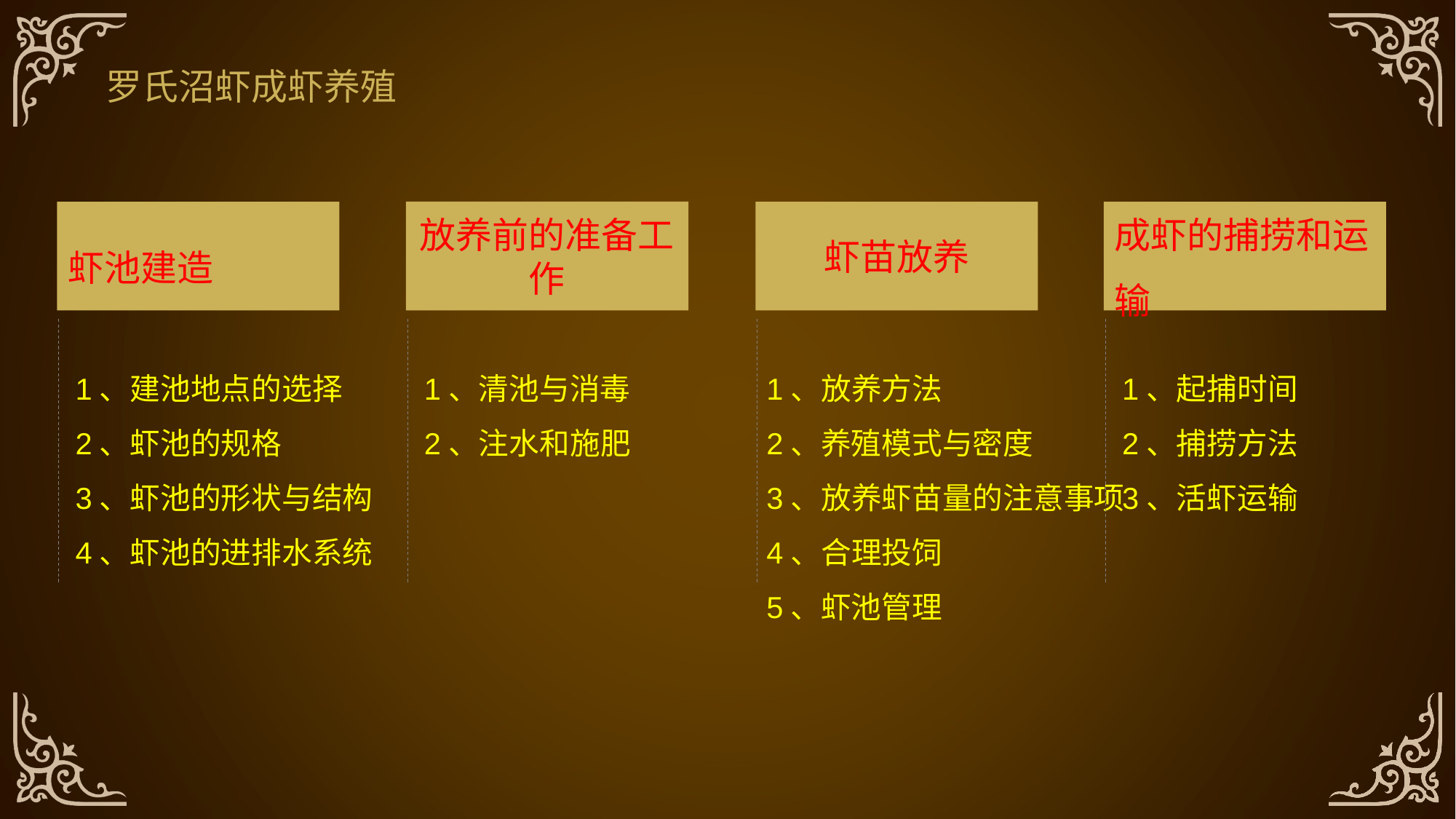

罗氏沼虾成虾养殖
放养前的准备工作
虾池建造
虾苗放养
成虾的捕捞和运输
1、建池地点的选择
2、虾池的规格
3、虾池的形状与结构
4、虾池的进排水系统

1、清池与消毒
2、注水和施肥

1、放养方法
2、养殖模式与密度
3、放养虾苗量的注意事项
4、合理投饲
5、虾池管理

1、起捕时间
2、捕捞方法
3、活虾运输